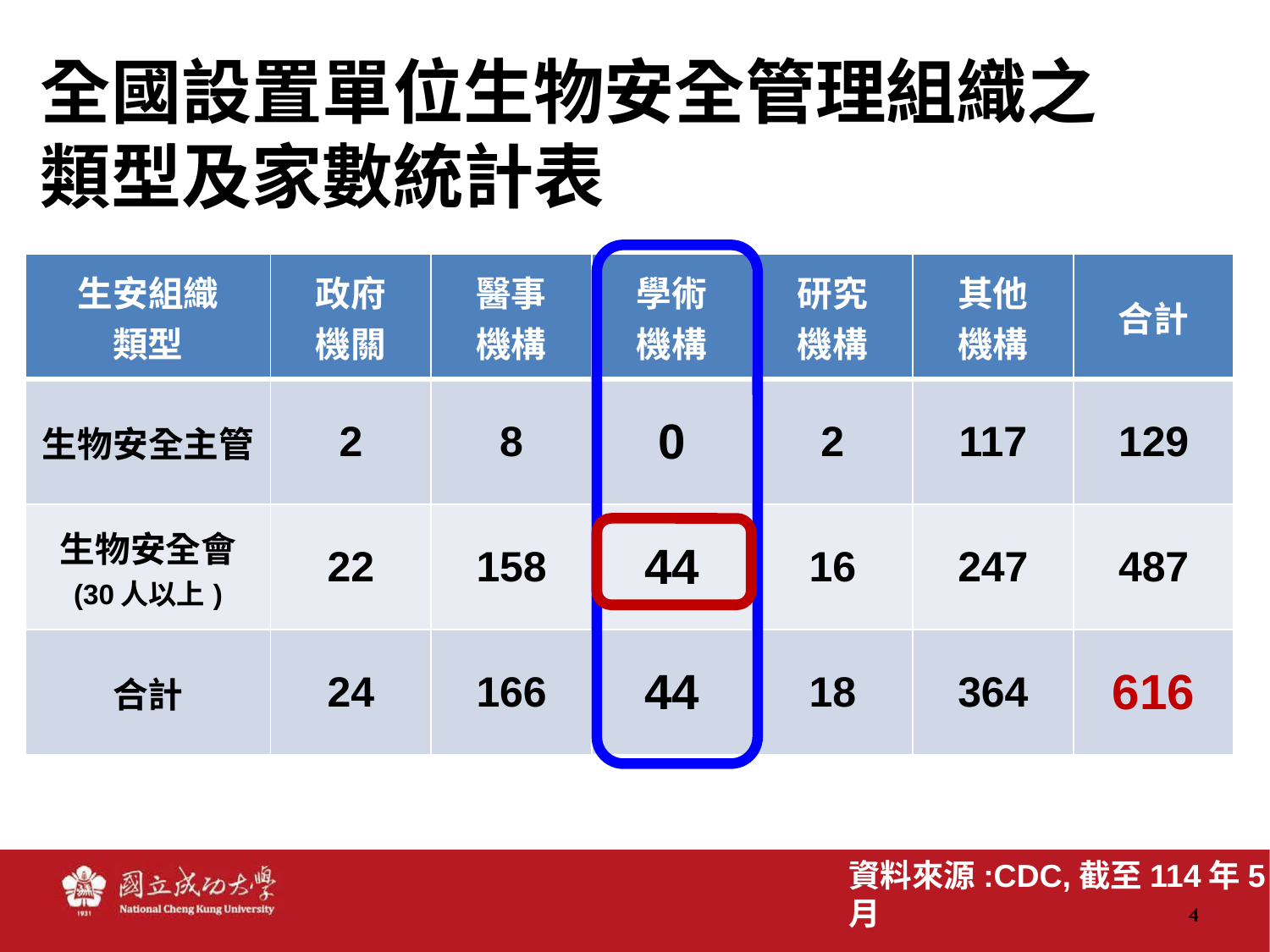

# 全國設置單位生物安全管理組織之類型及家數統計表

| 生安組織 類型 | 政府 機關 | 醫事 機構 | 學術 機構 | 研究 機構 | 其他 機構 | 合計 |
| --- | --- | --- | --- | --- | --- | --- |
| 生物安全主管 | 2 | 8 | 0 | 2 | 117 | 129 |
| 生物安全會 (30人以上) | 22 | 158 | 44 | 16 | 247 | 487 |
| 合計 | 24 | 166 | 44 | 18 | 364 | 616 |

資料來源:CDC,截至114年5月
4